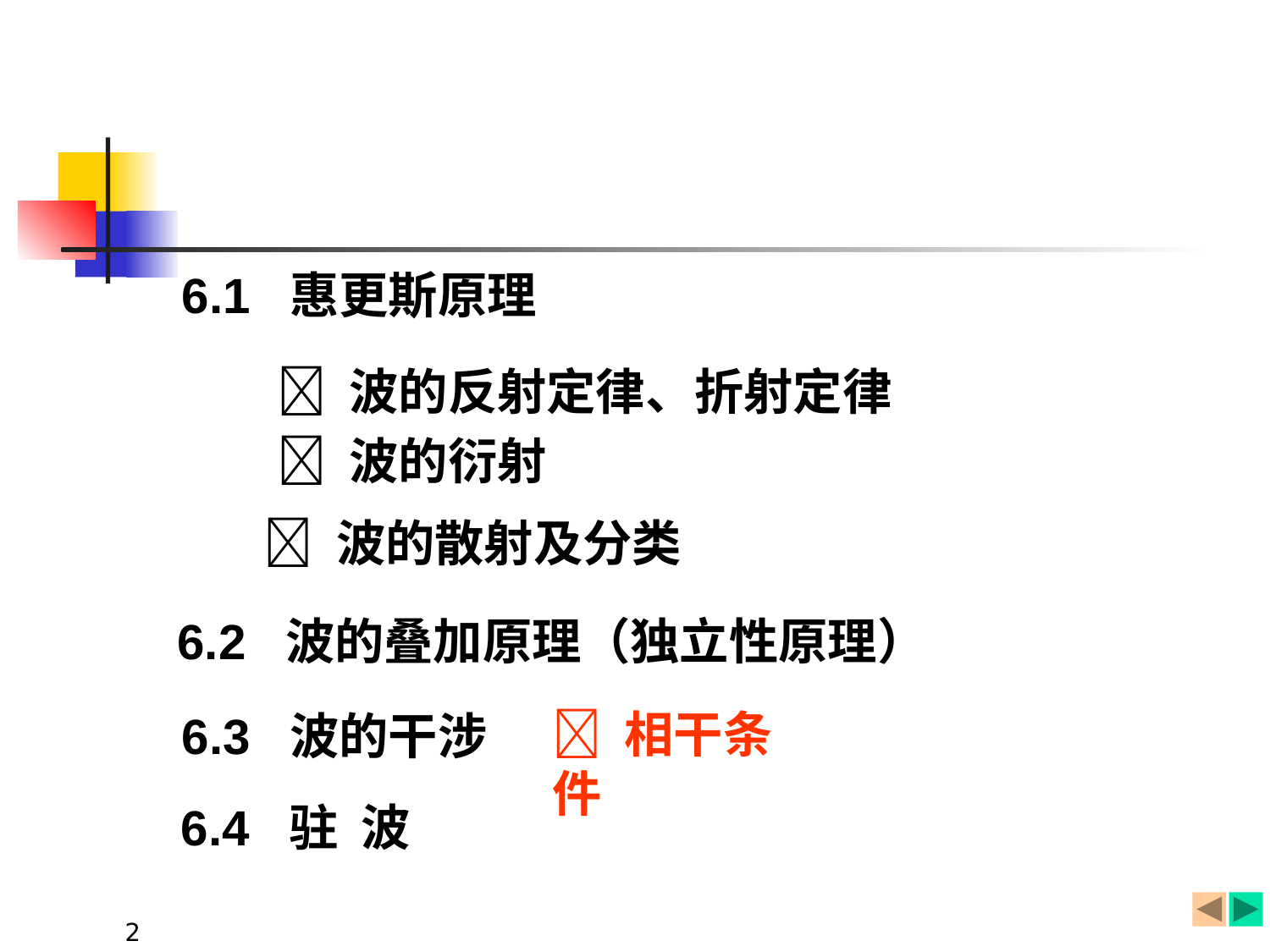

6.1  惠更斯原理
• 波的反射定律、折射定律
• 波的衍射
• 波的散射及分类
6.2  波的叠加原理（独立性原理）
♦ 相干条件
6.3  波的干涉
6.4  驻  波
2